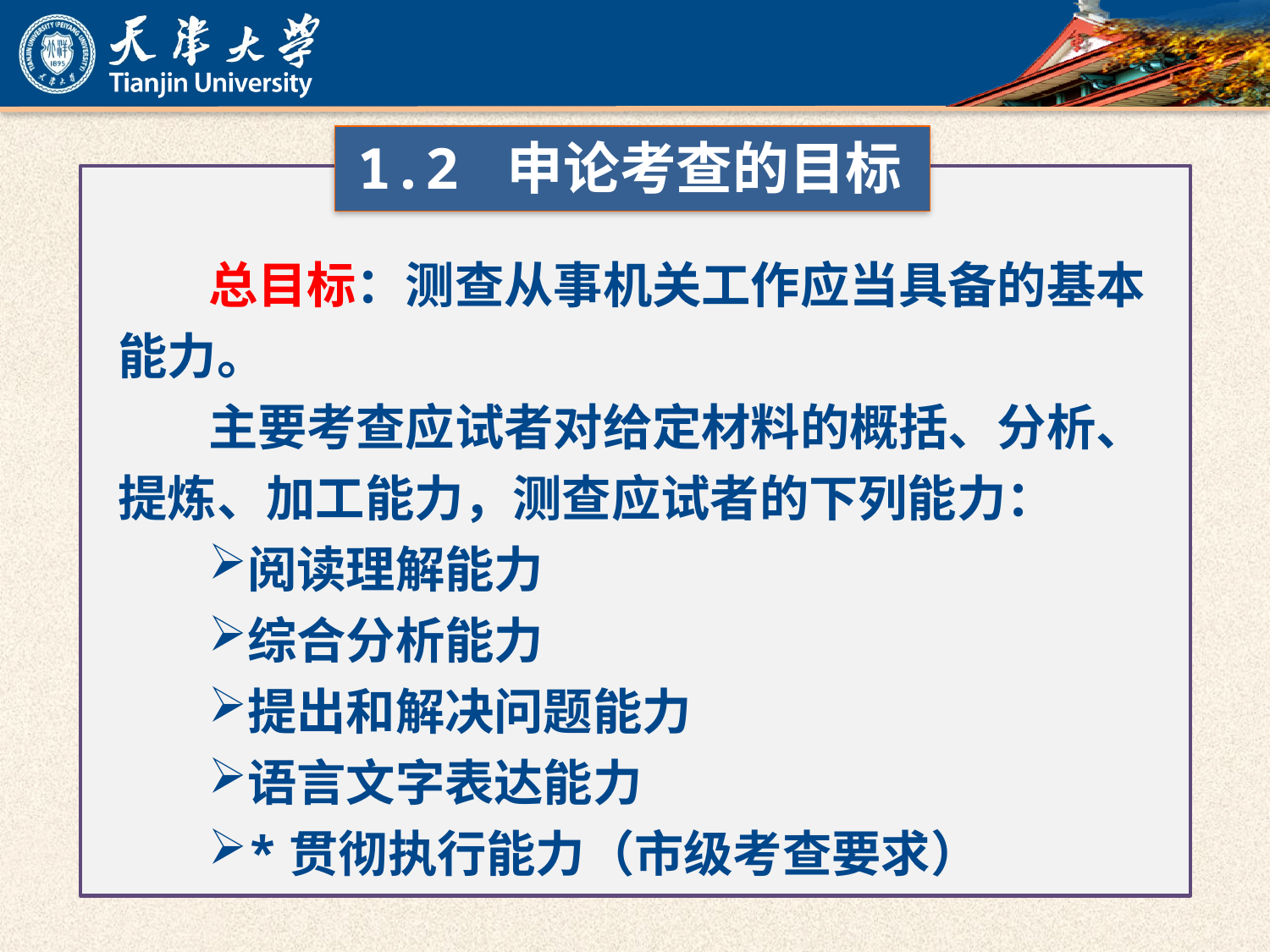

1.2 申论考查的目标

总目标：测查从事机关工作应当具备的基本能力。
主要考查应试者对给定材料的概括、分析、提炼、加工能力，测查应试者的下列能力：
阅读理解能力
综合分析能力
提出和解决问题能力
语言文字表达能力
*贯彻执行能力（市级考查要求）